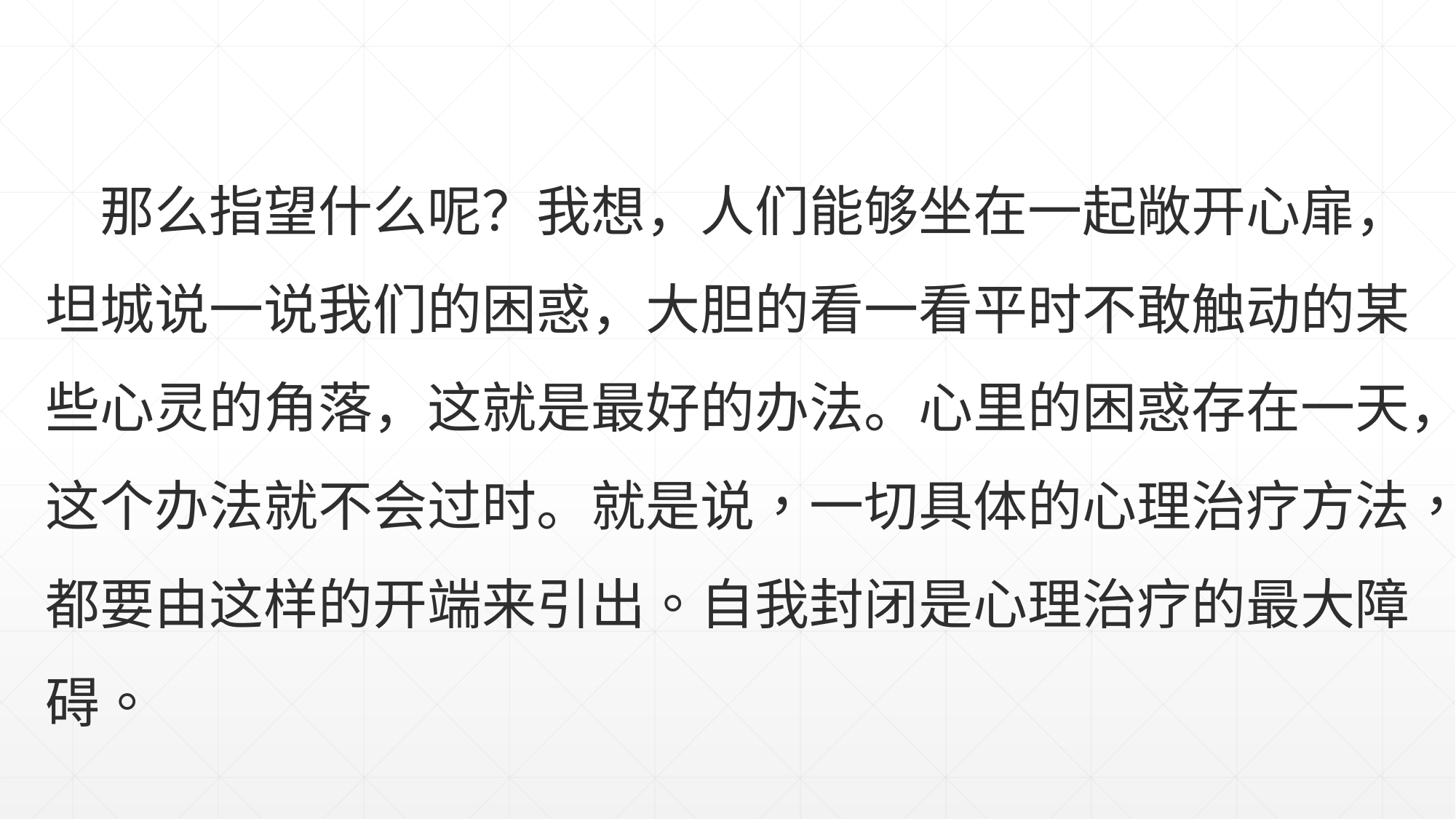

那么指望什么呢？我想，人们能够坐在一起敞开心扉，坦城说一说我们的困惑，大胆的看一看平时不敢触动的某些心灵的角落，这就是最好的办法。心里的困惑存在一天，这个办法就不会过时。就是说，一切具体的心理治疗方法，都要由这样的开端来引出。自我封闭是心理治疗的最大障碍。